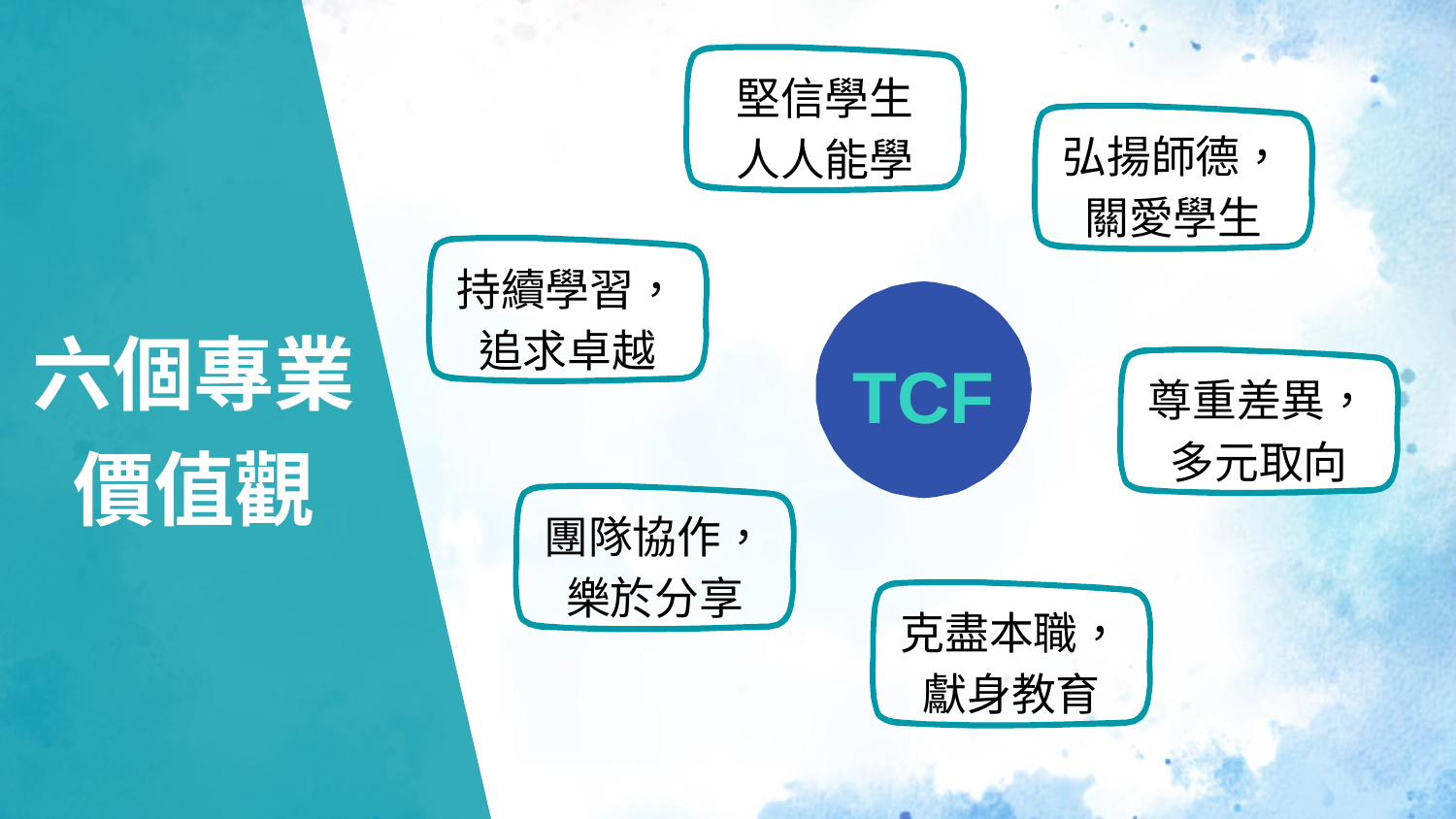

堅信學生
人人能學

弘揚師德，關愛學生

持續學習，追求卓越

TCF
六個專業
價值觀

尊重差異，多元取向

團隊協作，
樂於分享

克盡本職，獻身教育